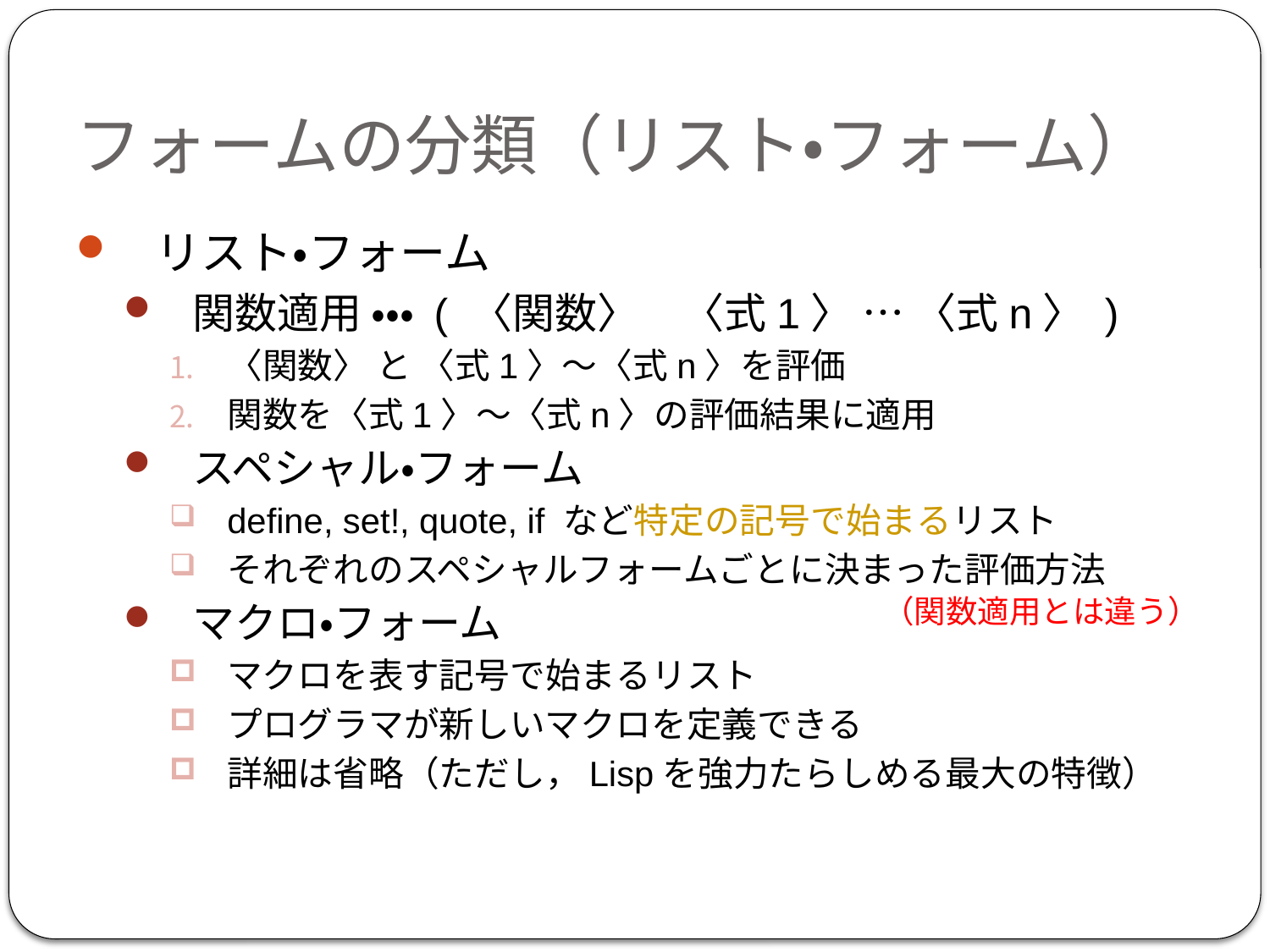

フォームの分類（リスト・フォーム）
リスト・フォーム
関数適用 ・・・ ( 〈関数〉　〈式1〉 … 〈式n〉 )
〈関数〉 と 〈式1〉～〈式n〉を評価
関数を〈式1〉～〈式n〉の評価結果に適用
スペシャル・フォーム
define, set!, quote, if など特定の記号で始まるリスト
それぞれのスペシャルフォームごとに決まった評価方法
マクロ・フォーム
マクロを表す記号で始まるリスト
プログラマが新しいマクロを定義できる
詳細は省略（ただし，Lispを強力たらしめる最大の特徴）

（関数適用とは違う）